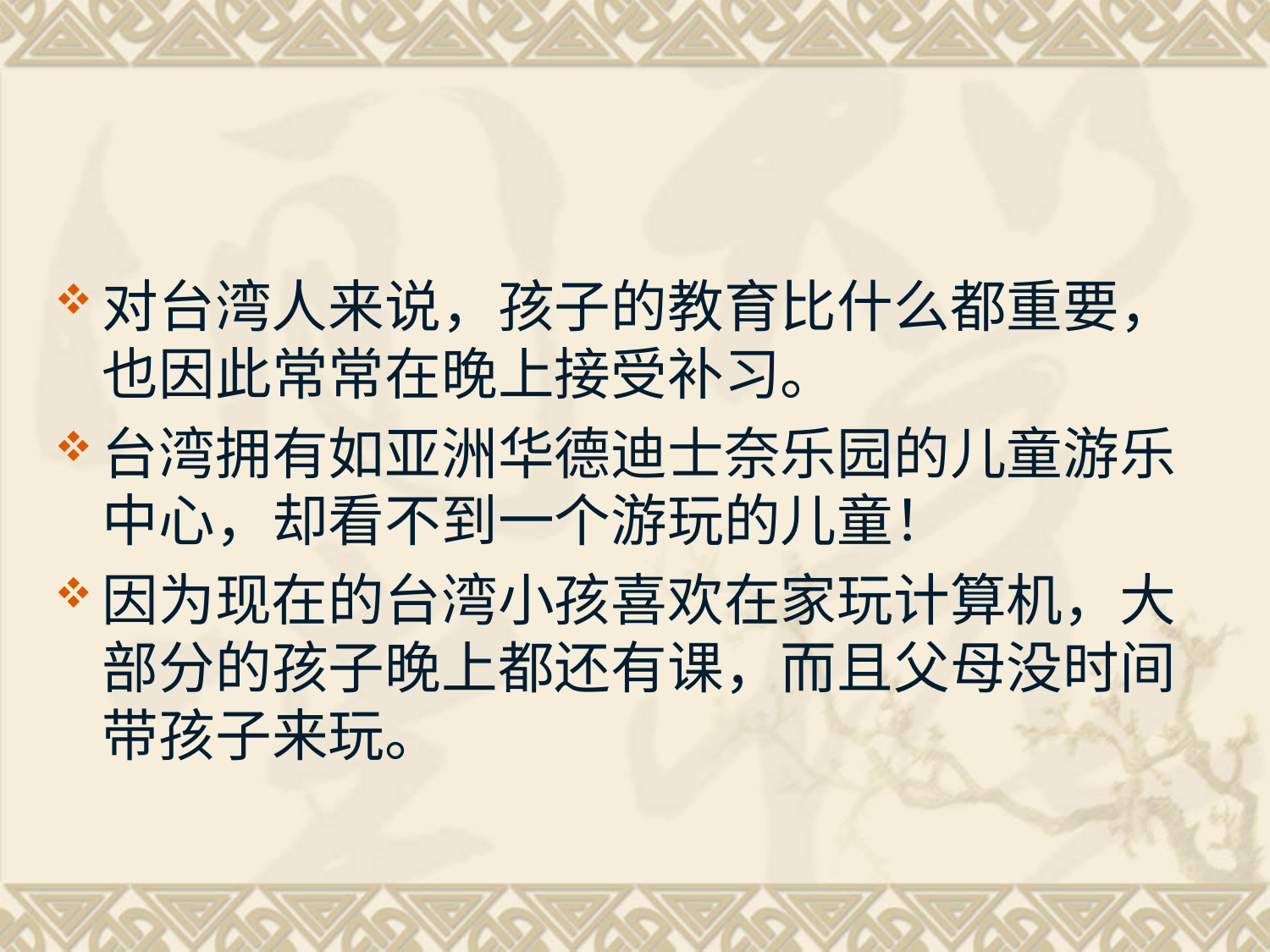

对台湾人来说，孩子的教育比什么都重要，也因此常常在晚上接受补习。
台湾拥有如亚洲华德迪士奈乐园的儿童游乐中心，却看不到一个游玩的儿童！
因为现在的台湾小孩喜欢在家玩计算机，大部分的孩子晚上都还有课，而且父母没时间带孩子来玩。